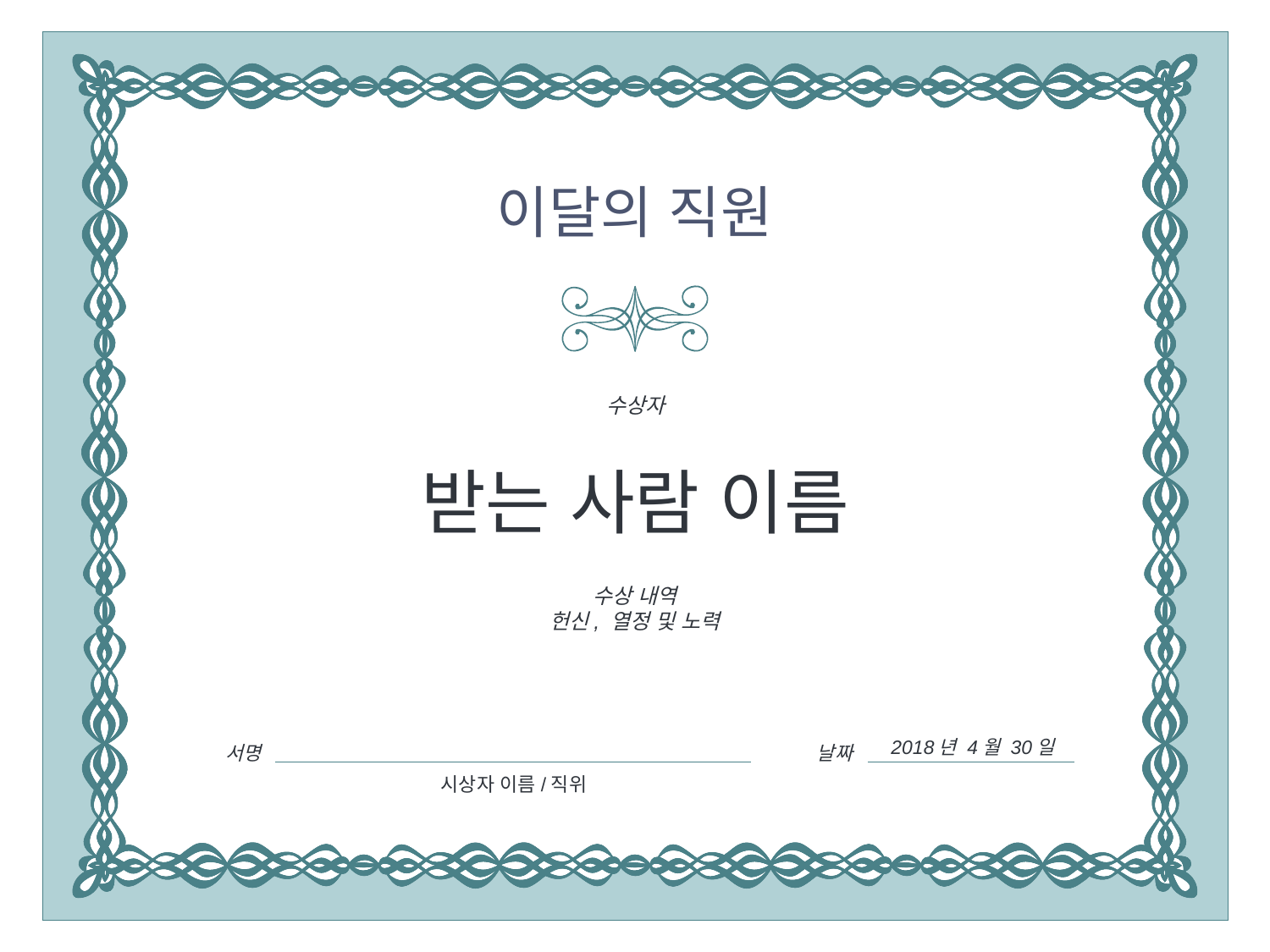

이달의 직원
수상자
# 받는 사람 이름
수상 내역
헌신, 열정 및 노력
2018년 4월 30일
서명
날짜
시상자 이름/직위